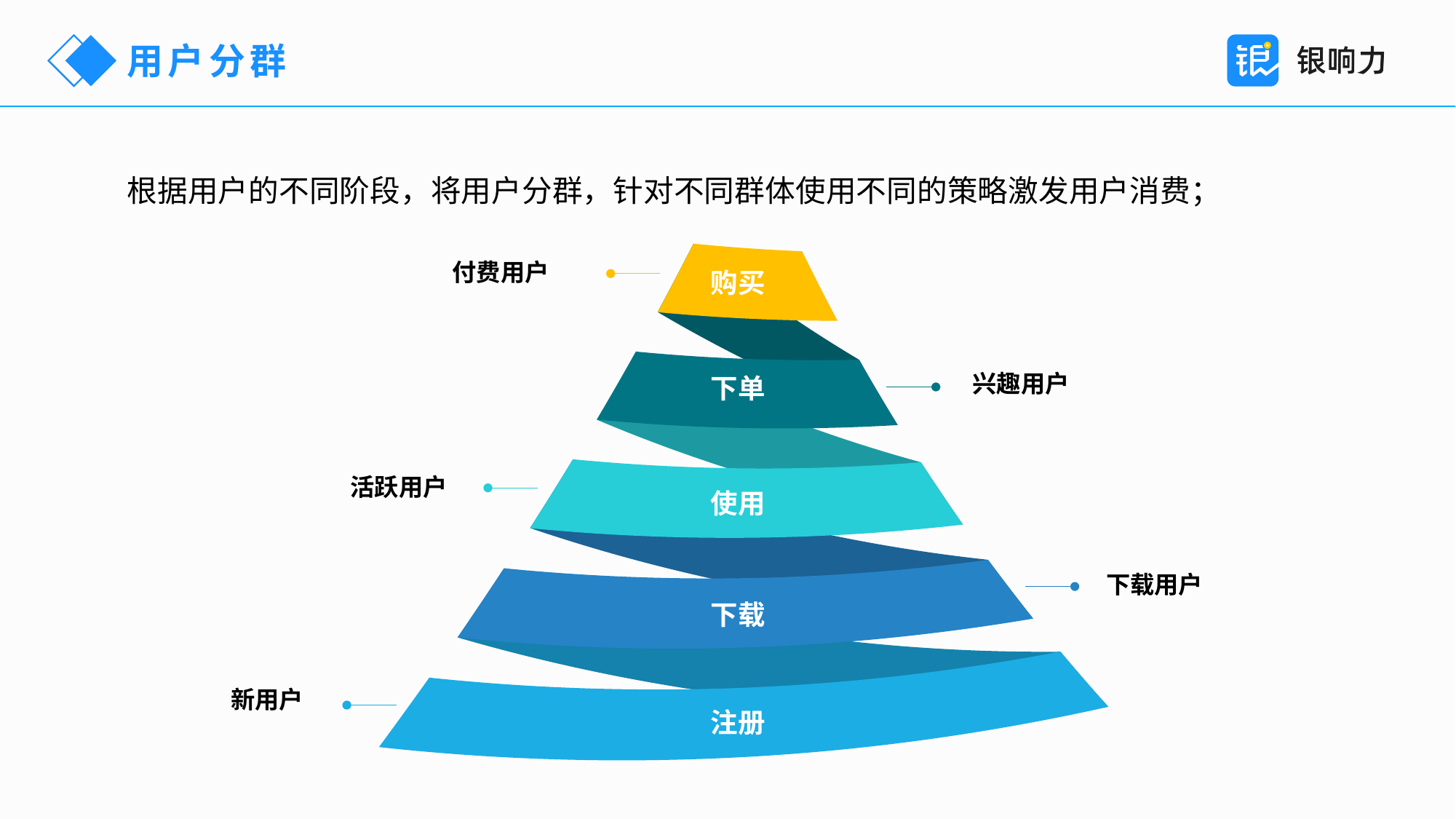

用户分群
根据用户的不同阶段，将用户分群，针对不同群体使用不同的策略激发用户消费；

付费用户
购买
兴趣用户
下单
活跃用户
使用
下载用户
下载
新用户
注册